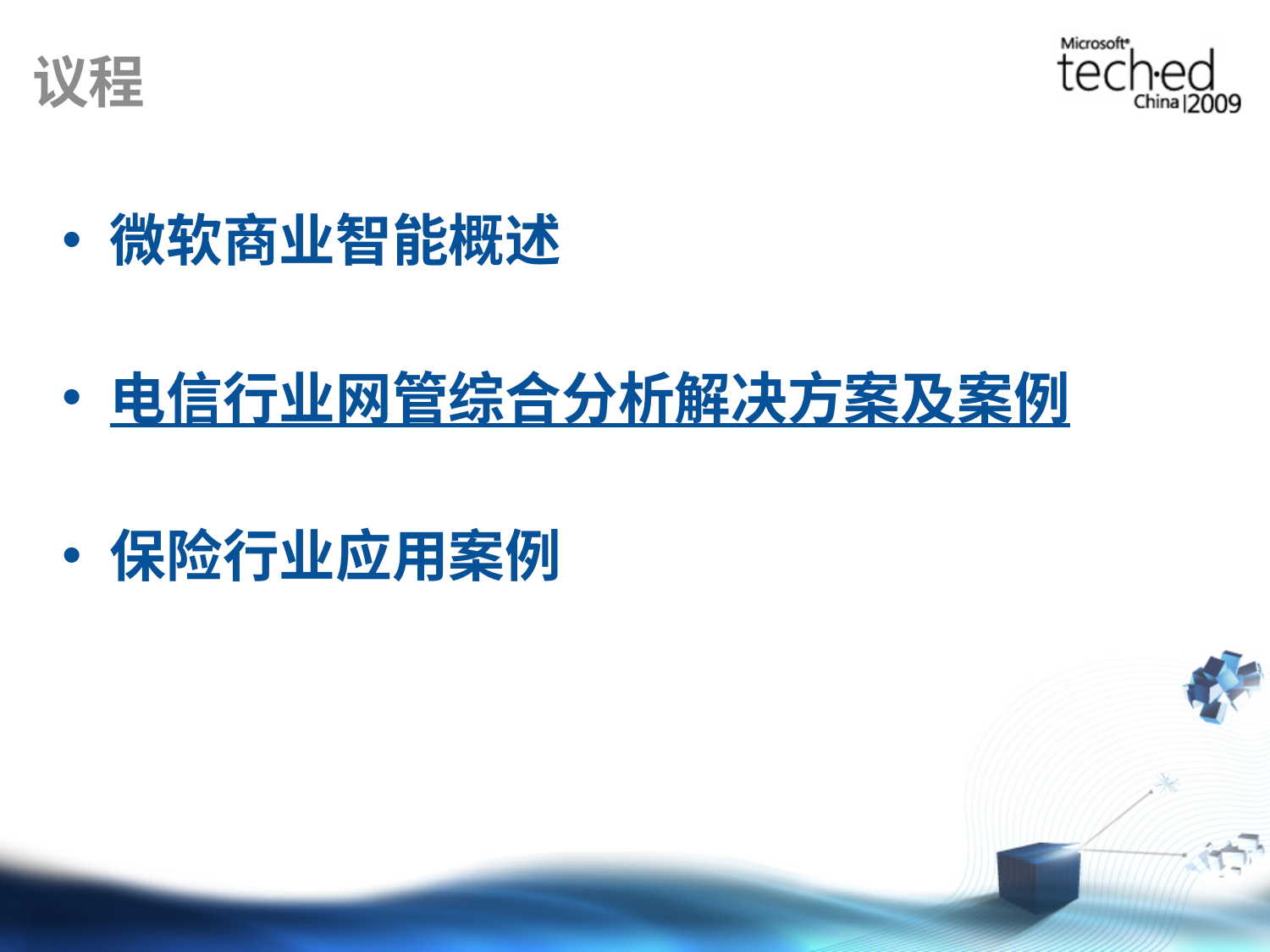

# 议程
微软商业智能概述

电信行业网管综合分析解决方案及案例

保险行业应用案例